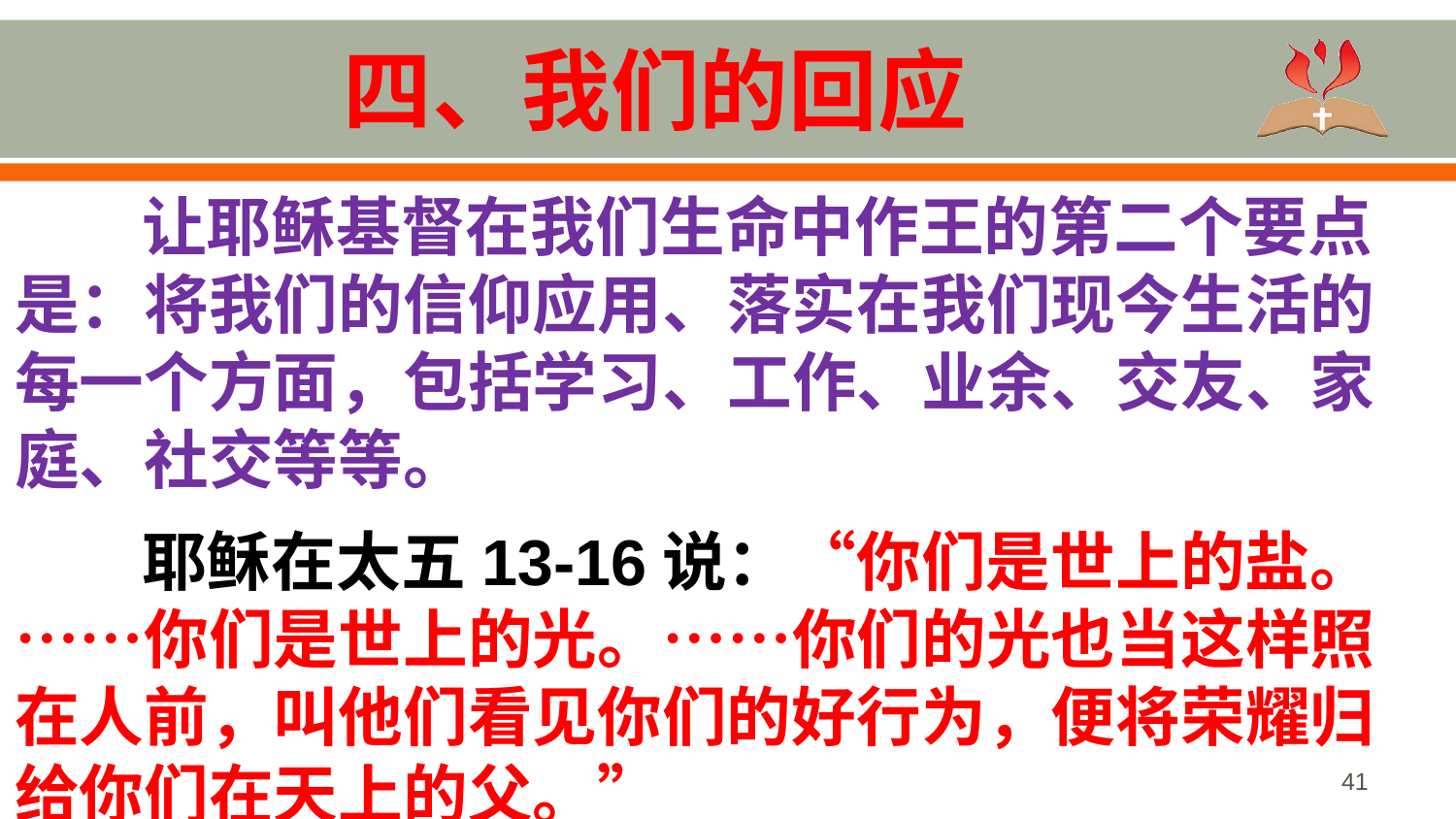

# 四、我们的回应
让耶稣基督在我们生命中作王的第二个要点是：将我们的信仰应用、落实在我们现今生活的每一个方面，包括学习、工作、业余、交友、家庭、社交等等。
耶稣在太五13-16说：“你们是世上的盐。……你们是世上的光。……你们的光也当这样照在人前，叫他们看见你们的好行为，便将荣耀归给你们在天上的父。”

41